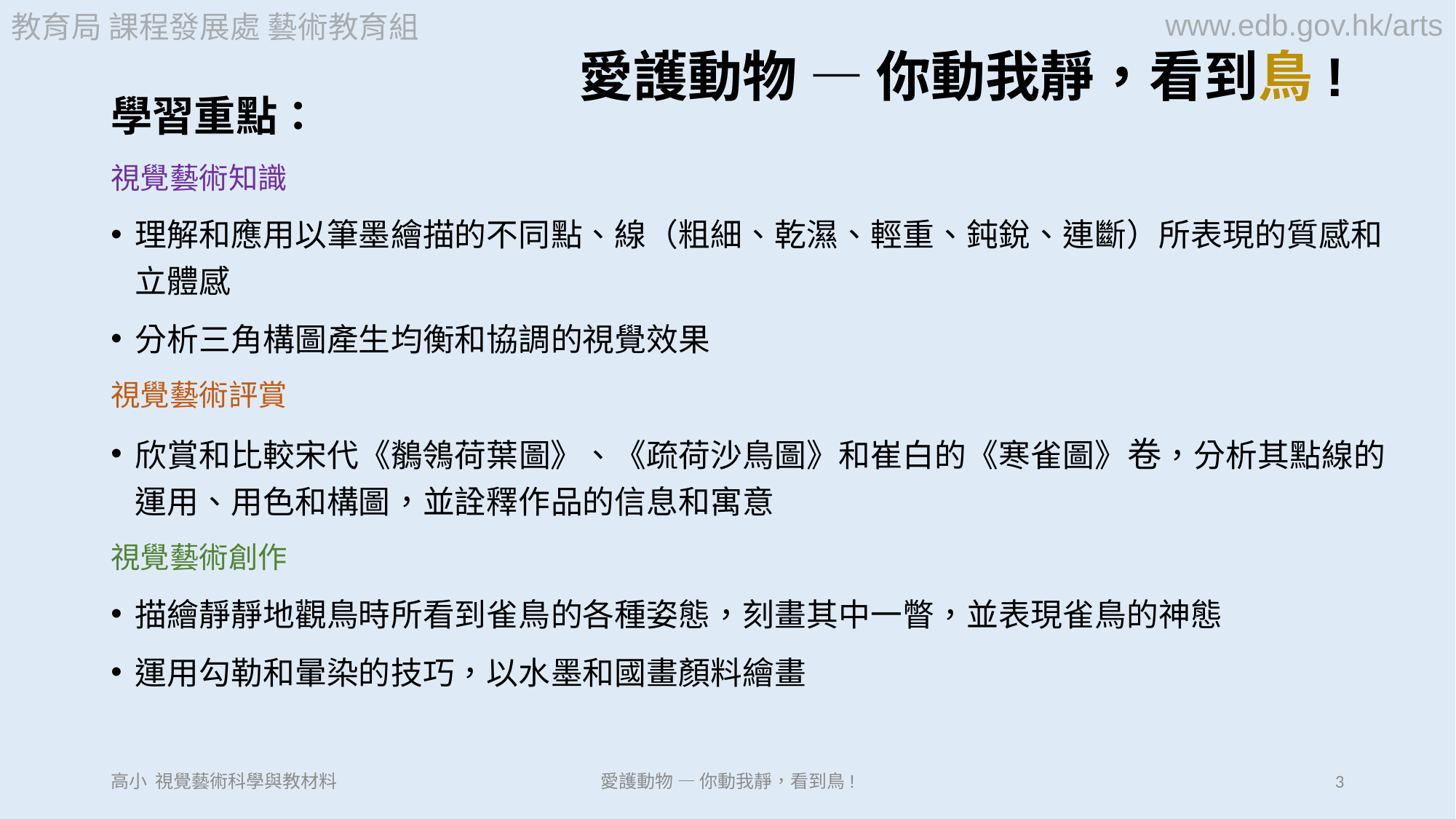

# 愛護動物 — 你動我靜，看到鳥!
www.edb.gov.hk/arts
教育局 課程發展處 藝術教育組
學習重點：
視覺藝術知識
理解和應用以筆墨繪描的不同點、線（粗細、乾濕、輕重、鈍銳、連斷）所表現的質感和立體感
分析三角構圖產生均衡和協調的視覺效果
視覺藝術評賞
欣賞和比較宋代《鶺鴒荷葉圖》、《疏荷沙鳥圖》和崔白的《寒雀圖》卷，分析其點線的運用、用色和構圖，並詮釋作品的信息和寓意
視覺藝術創作
描繪靜靜地觀鳥時所看到雀鳥的各種姿態，刻畫其中一瞥，並表現雀鳥的神態
運用勾勒和暈染的技巧，以水墨和國畫顏料繪畫
高小  視覺藝術科學與教材料
愛護動物 — 你動我靜，看到鳥!
3